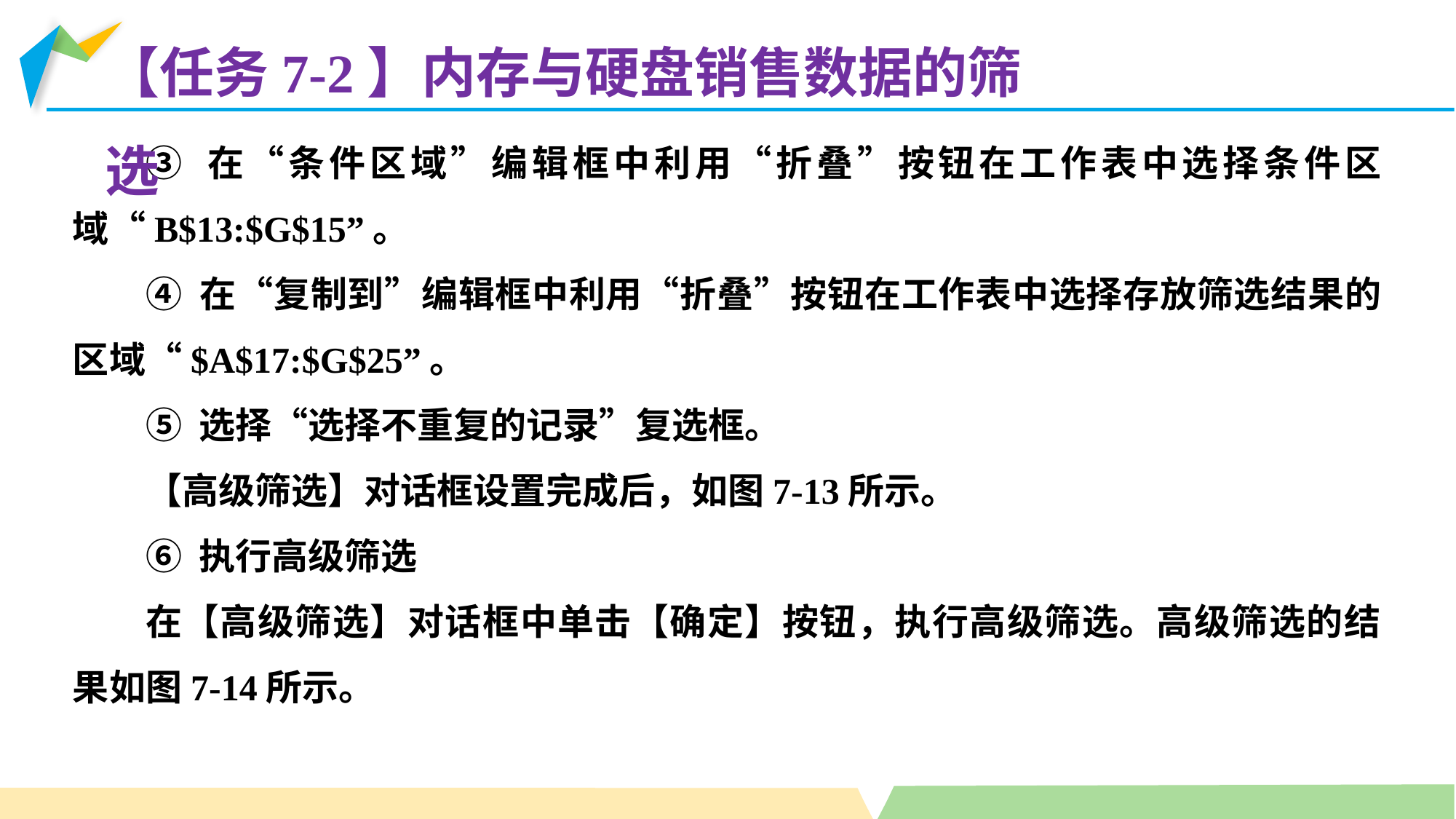

【任务7-2】内存与硬盘销售数据的筛选
③ 在“条件区域”编辑框中利用“折叠”按钮在工作表中选择条件区域“B$13:$G$15”。
④ 在“复制到”编辑框中利用“折叠”按钮在工作表中选择存放筛选结果的区域“$A$17:$G$25”。
⑤ 选择“选择不重复的记录”复选框。
【高级筛选】对话框设置完成后，如图7-13所示。
⑥ 执行高级筛选
在【高级筛选】对话框中单击【确定】按钮，执行高级筛选。高级筛选的结果如图7-14所示。